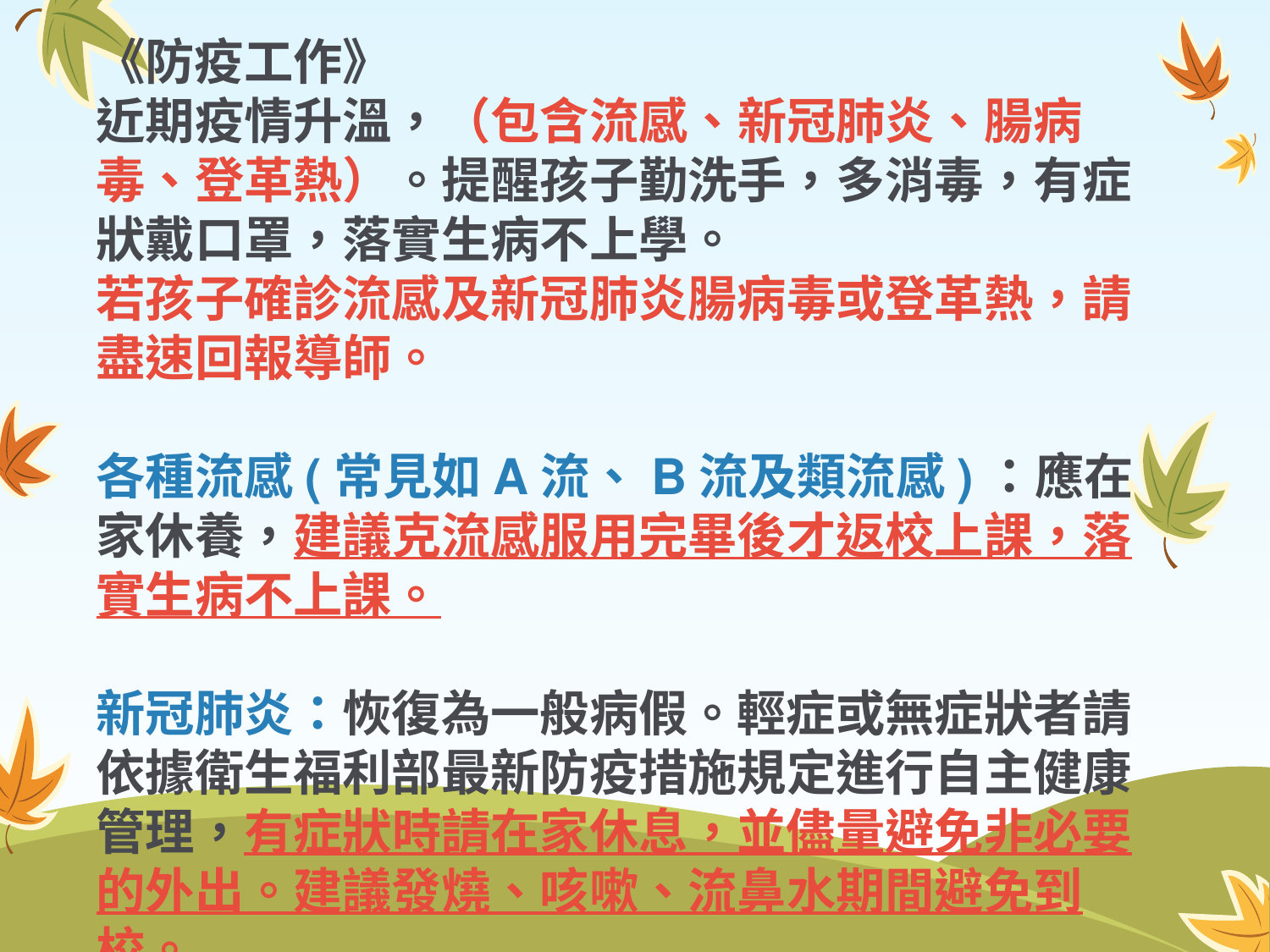

《防疫工作》
近期疫情升溫，（包含流感、新冠肺炎、腸病毒、登革熱）。提醒孩子勤洗手，多消毒，有症狀戴口罩，落實生病不上學。
若孩子確診流感及新冠肺炎腸病毒或登革熱，請盡速回報導師。
各種流感(常見如A流、B流及類流感)：應在家休養，建議克流感服用完畢後才返校上課，落實生病不上課。
新冠肺炎：恢復為一般病假。輕症或無症狀者請依據衛生福利部最新防疫措施規定進行自主健康管理，有症狀時請在家休息，並儘量避免非必要的外出。建議發燒、咳嗽、流鼻水期間避免到校。